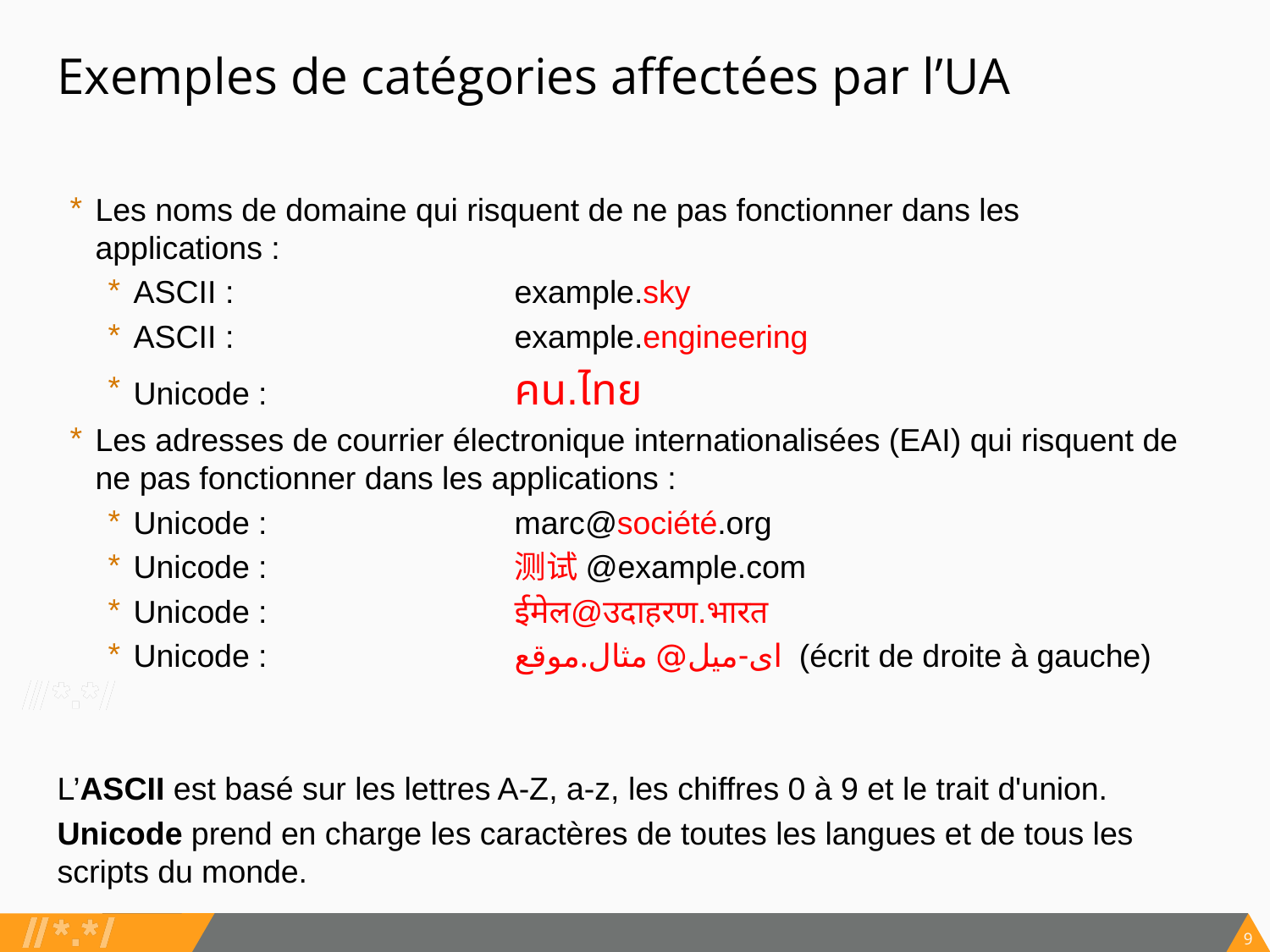

# Exemples de catégories affectées par l’UA
Les noms de domaine qui risquent de ne pas fonctionner dans les applications :
ASCII : 			example.sky
ASCII :			example.engineering
Unicode :		คน.ไทย
Les adresses de courrier électronique internationalisées (EAI) qui risquent de ne pas fonctionner dans les applications :
Unicode :		marc@société.org
Unicode :		测试@example.com
Unicode :		ईमेल@उदाहरण.भारत
Unicode :		ای-میل@ مثال.موقع  (écrit de droite à gauche)

L’ASCII est basé sur les lettres A-Z, a-z, les chiffres 0 à 9 et le trait d'union.
Unicode prend en charge les caractères de toutes les langues et de tous les scripts du monde.